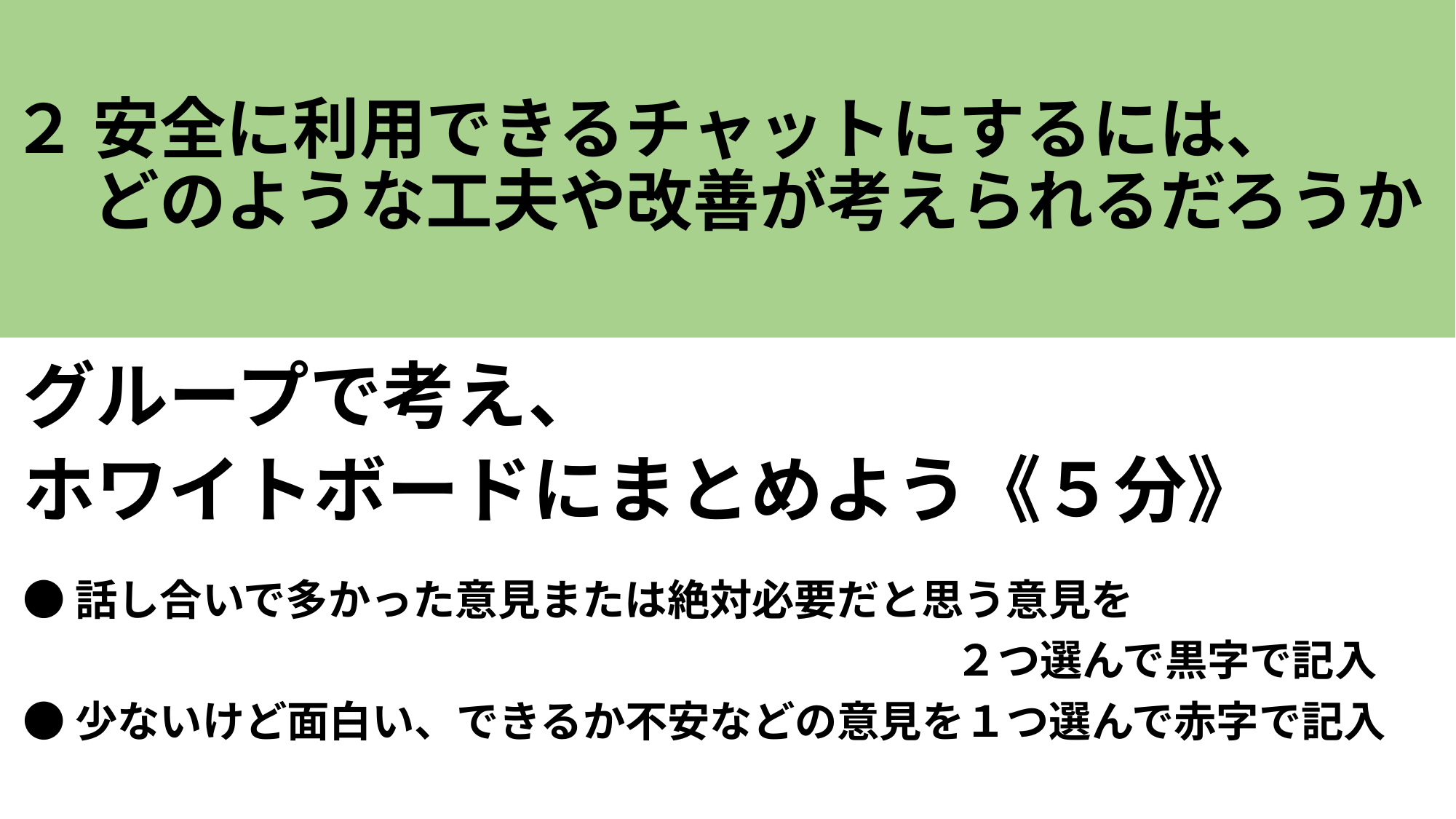

# ２ 安全に利用できるチャットにするには、 　 どのような工夫や改善が考えられるだろうか
グループで考え、
ホワイトボードにまとめよう《５分》

●話し合いで多かった意見または絶対必要だと思う意見を
　　　　　　　　　　　　　　　　　　　　　　２つ選んで黒字で記入
●少ないけど面白い、できるか不安などの意見を１つ選んで赤字で記入